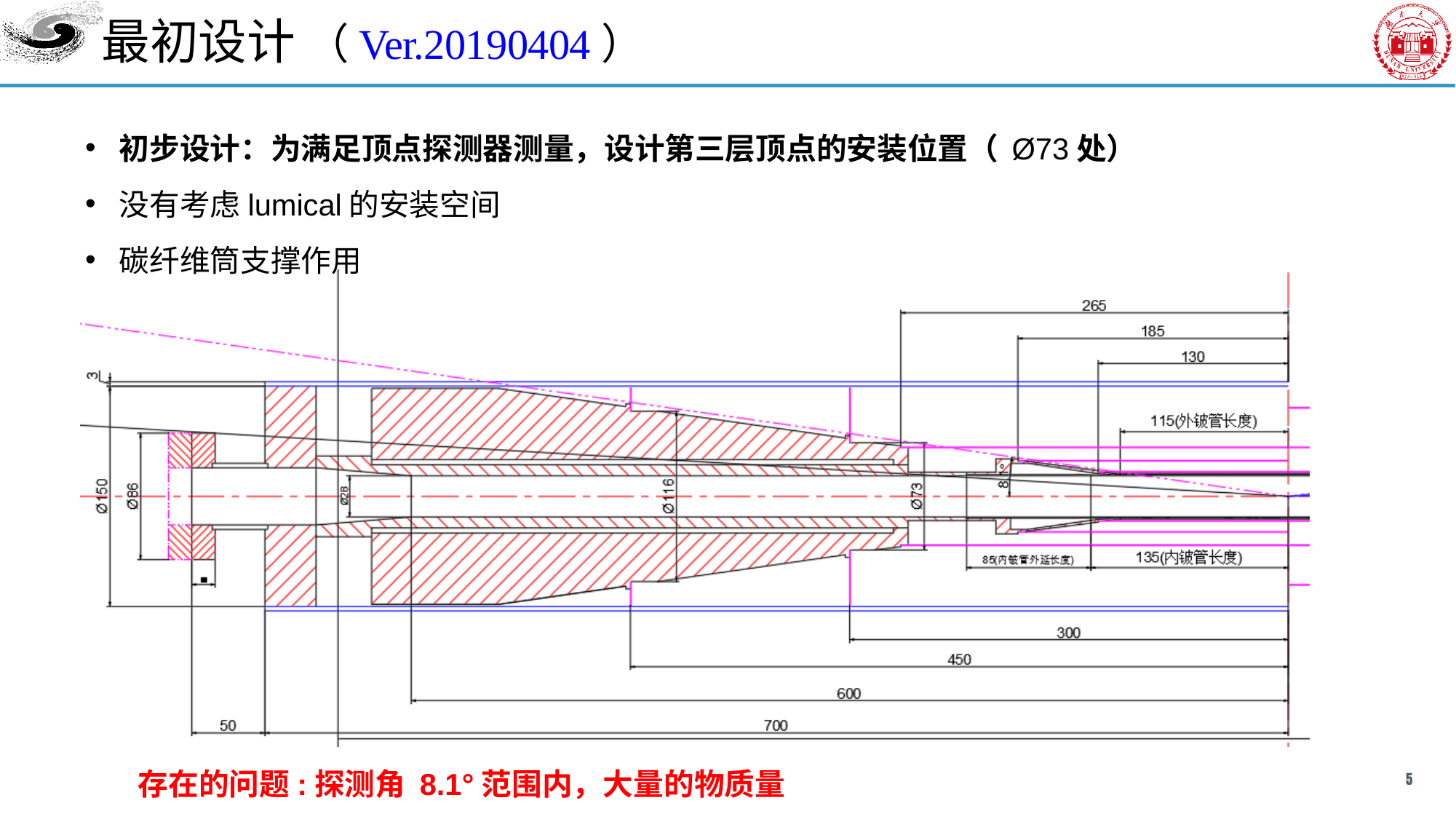

# 最初设计 （Ver.20190404）
初步设计：为满足顶点探测器测量，设计第三层顶点的安装位置（ Ø73处）
没有考虑lumical的安装空间
碳纤维筒支撑作用

存在的问题:探测角 8.1°范围内，大量的物质量
5